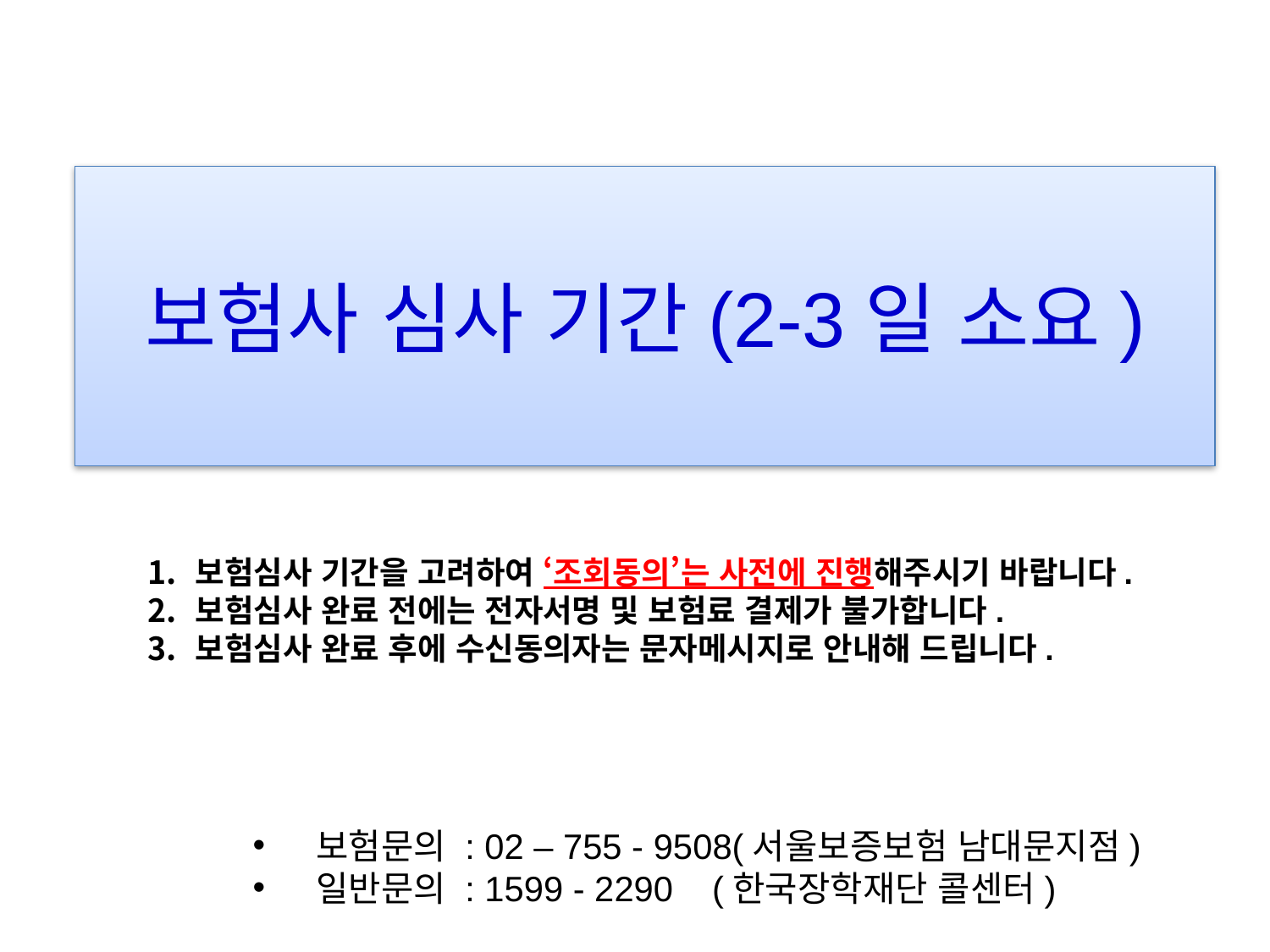

보험사 심사 기간(2-3일 소요)
보험심사 기간을 고려하여 ‘조회동의’는 사전에 진행해주시기 바랍니다.
보험심사 완료 전에는 전자서명 및 보험료 결제가 불가합니다.
보험심사 완료 후에 수신동의자는 문자메시지로 안내해 드립니다.
보험문의 : 02 – 755 - 9508(서울보증보험 남대문지점)
일반문의 : 1599 - 2290    (한국장학재단 콜센터)